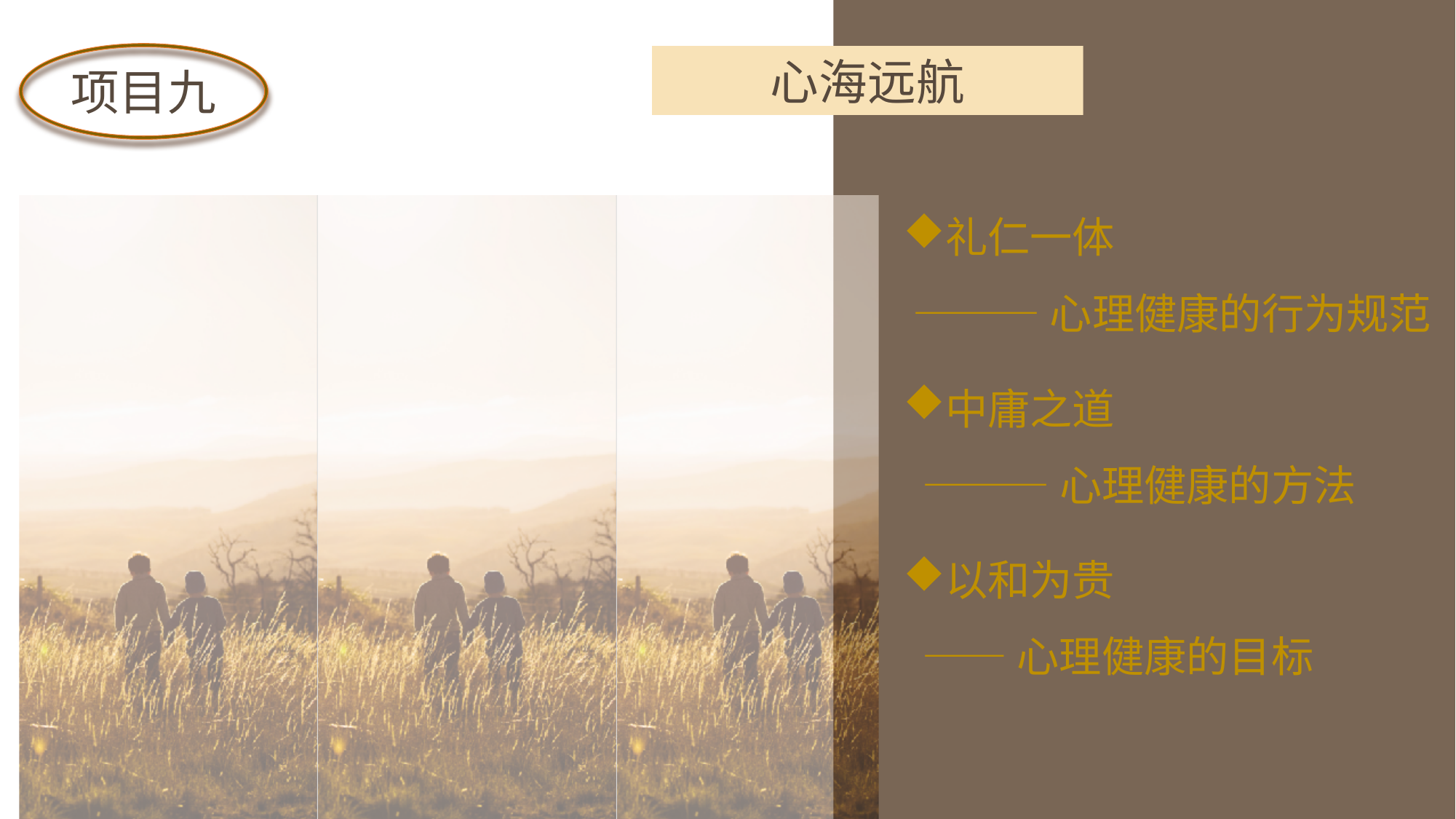

项目九
心海远航

礼仁一体
 ———心理健康的行为规范
中庸之道
  ———心理健康的方法
以和为贵
  ——心理健康的目标